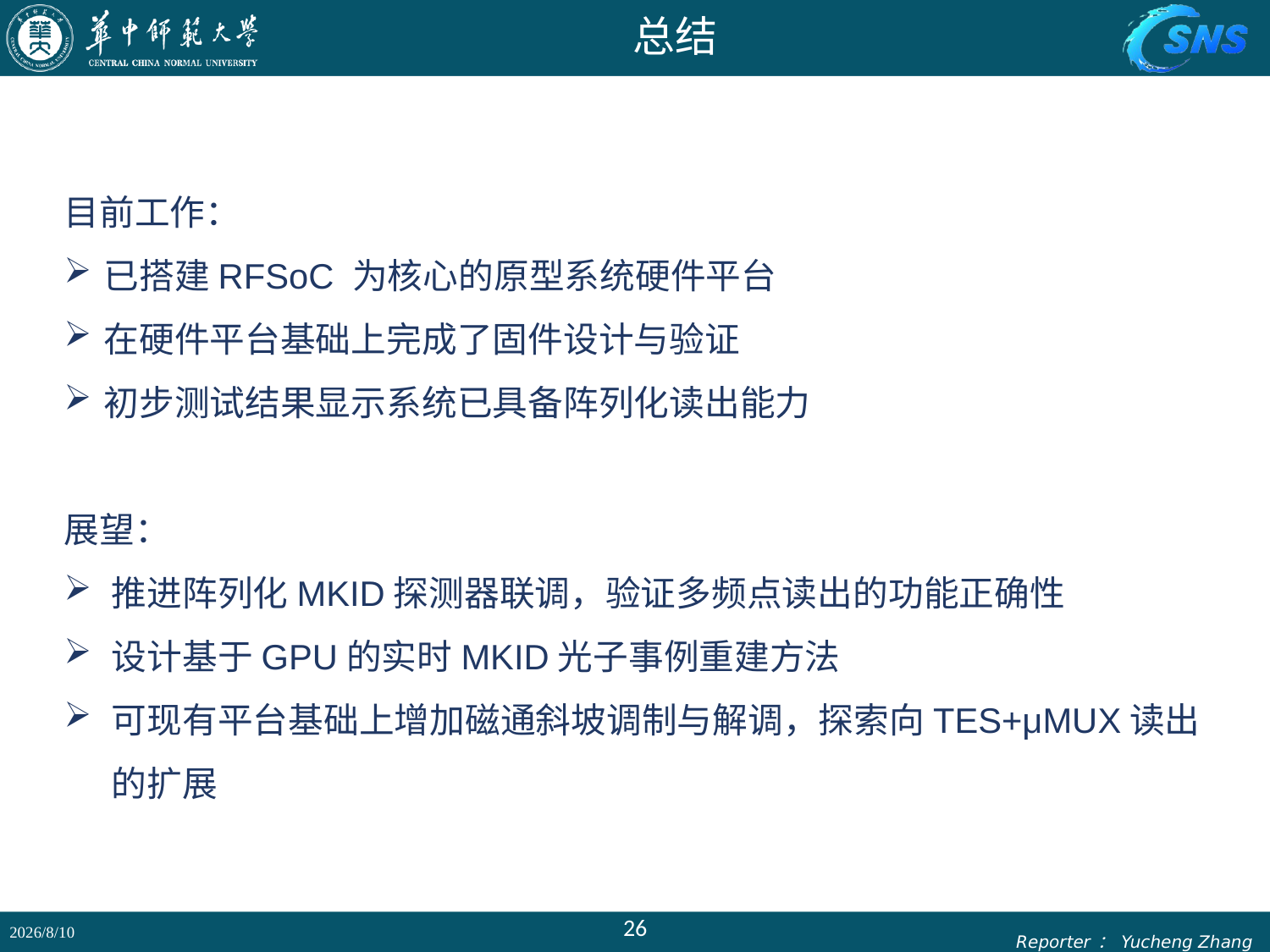

# 总结

目前工作：
已搭建RFSoC 为核心的原型系统硬件平台
在硬件平台基础上完成了固件设计与验证
初步测试结果显示系统已具备阵列化读出能力

展望：
推进阵列化MKID探测器联调，验证多频点读出的功能正确性
设计基于GPU的实时MKID光子事例重建方法
可现有平台基础上增加磁通斜坡调制与解调，探索向TES+μMUX读出的扩展